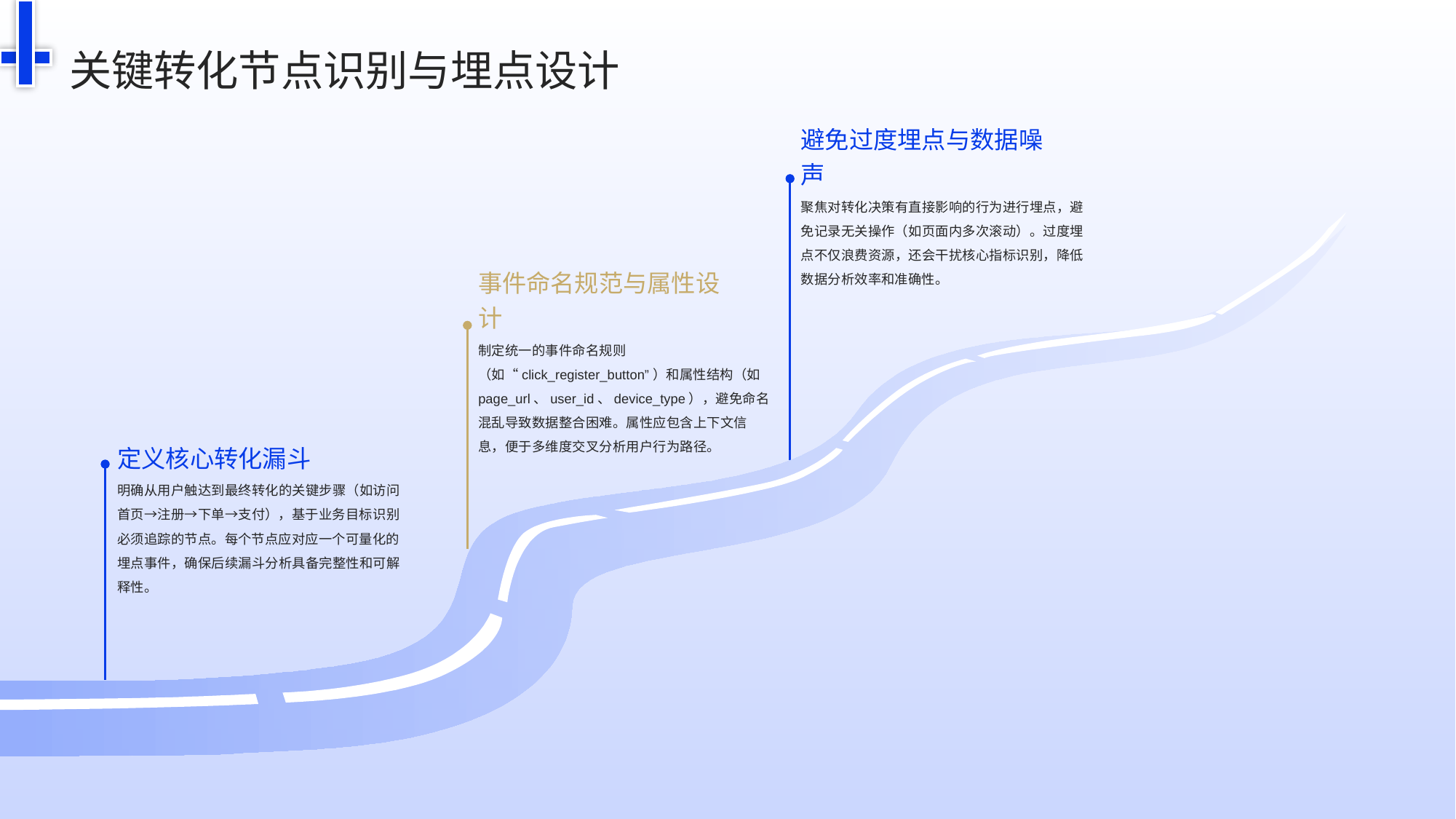

关键转化节点识别与埋点设计

避免过度埋点与数据噪声
聚焦对转化决策有直接影响的行为进行埋点，避免记录无关操作（如页面内多次滚动）。过度埋点不仅浪费资源，还会干扰核心指标识别，降低数据分析效率和准确性。

事件命名规范与属性设计
制定统一的事件命名规则（如“click_register_button”）和属性结构（如page_url、user_id、device_type），避免命名混乱导致数据整合困难。属性应包含上下文信息，便于多维度交叉分析用户行为路径。
定义核心转化漏斗
明确从用户触达到最终转化的关键步骤（如访问首页→注册→下单→支付），基于业务目标识别必须追踪的节点。每个节点应对应一个可量化的埋点事件，确保后续漏斗分析具备完整性和可解释性。